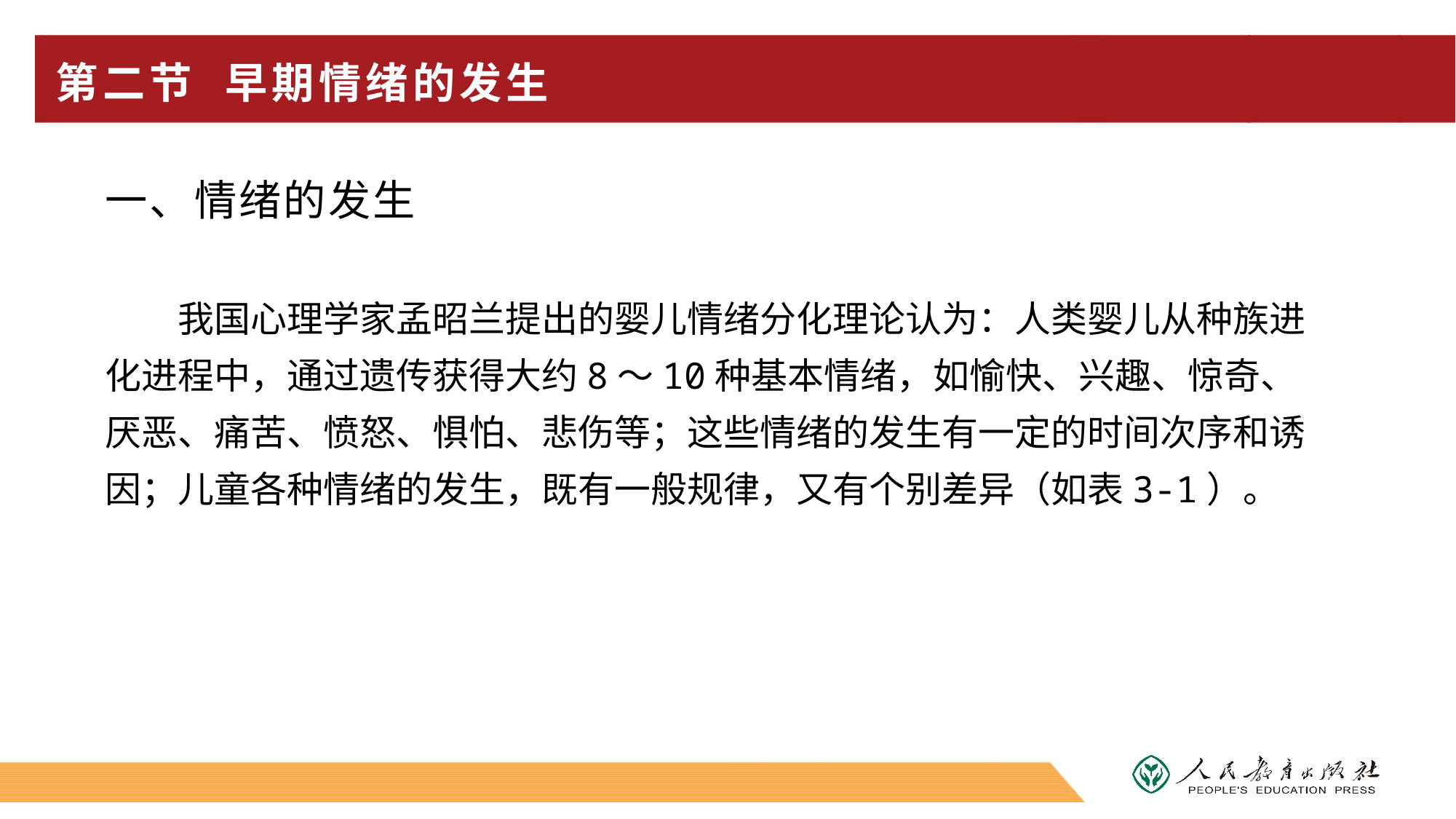

# 第二节  早期情绪的发生
一、情绪的发生
我国心理学家孟昭兰提出的婴儿情绪分化理论认为：人类婴儿从种族进化进程中，通过遗传获得大约8～10种基本情绪，如愉快、兴趣、惊奇、厌恶、痛苦、愤怒、惧怕、悲伤等；这些情绪的发生有一定的时间次序和诱因；儿童各种情绪的发生，既有一般规律，又有个别差异（如表3-1）。